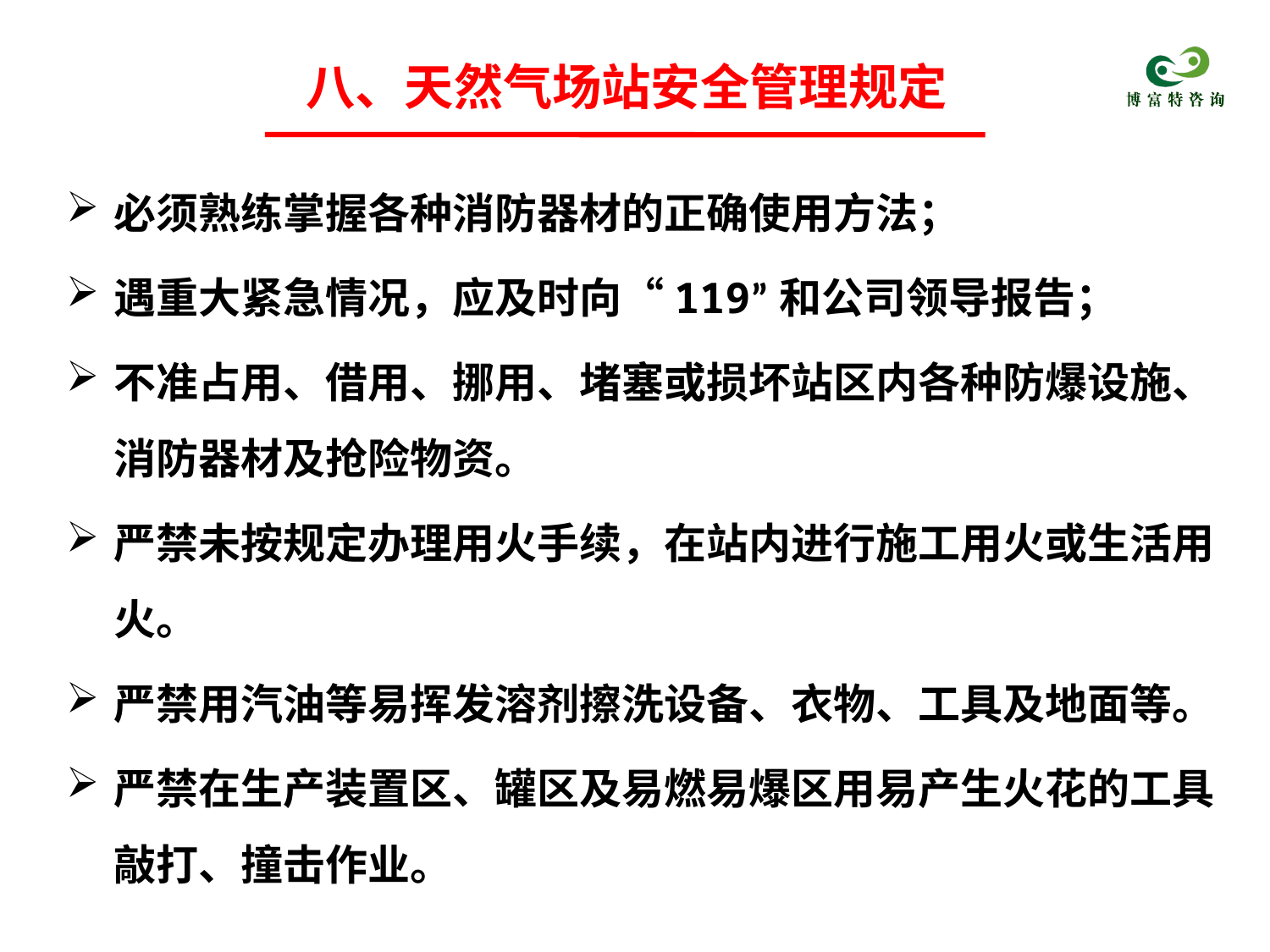

# 八、天然气场站安全管理规定

必须熟练掌握各种消防器材的正确使用方法；
遇重大紧急情况，应及时向“119”和公司领导报告；
不准占用、借用、挪用、堵塞或损坏站区内各种防爆设施、消防器材及抢险物资。
严禁未按规定办理用火手续，在站内进行施工用火或生活用火。
严禁用汽油等易挥发溶剂擦洗设备、衣物、工具及地面等。
严禁在生产装置区、罐区及易燃易爆区用易产生火花的工具敲打、撞击作业。